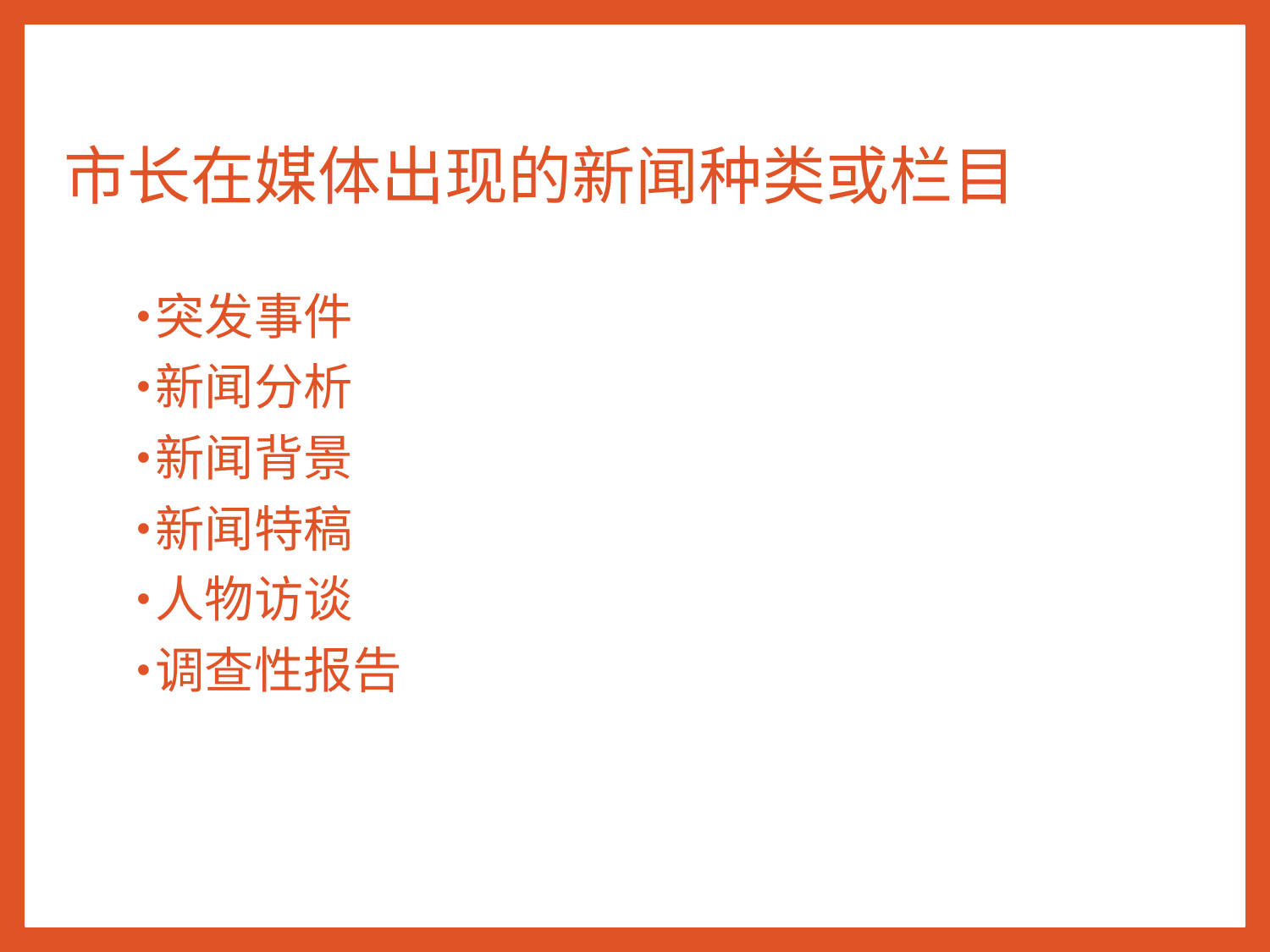

# 市长在媒体出现的新闻种类或栏目
突发事件
新闻分析
新闻背景
新闻特稿
人物访谈
调查性报告